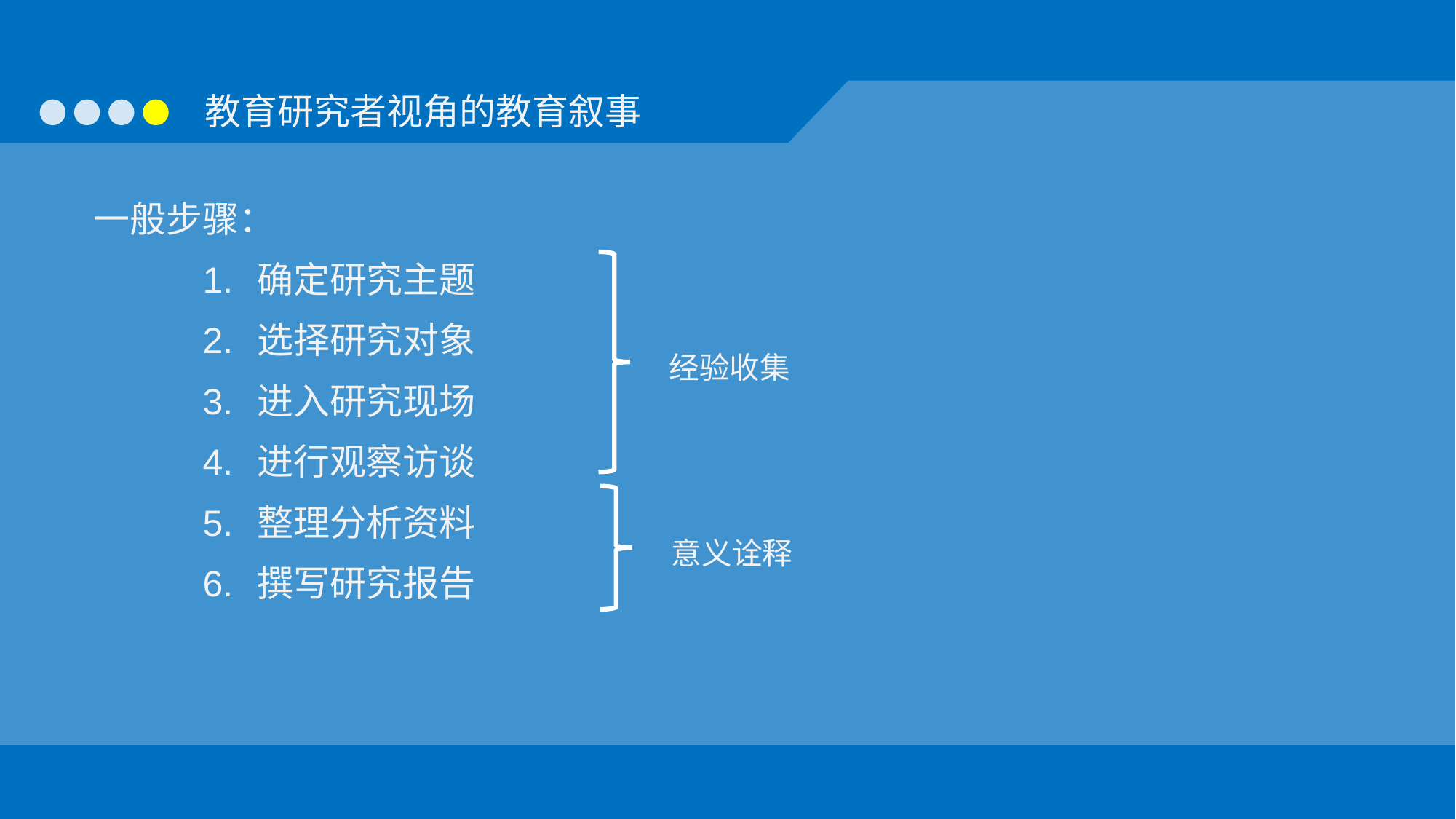

一般步骤：
确定研究主题
选择研究对象
进入研究现场
进行观察访谈
整理分析资料
撰写研究报告

经验收集

意义诠释